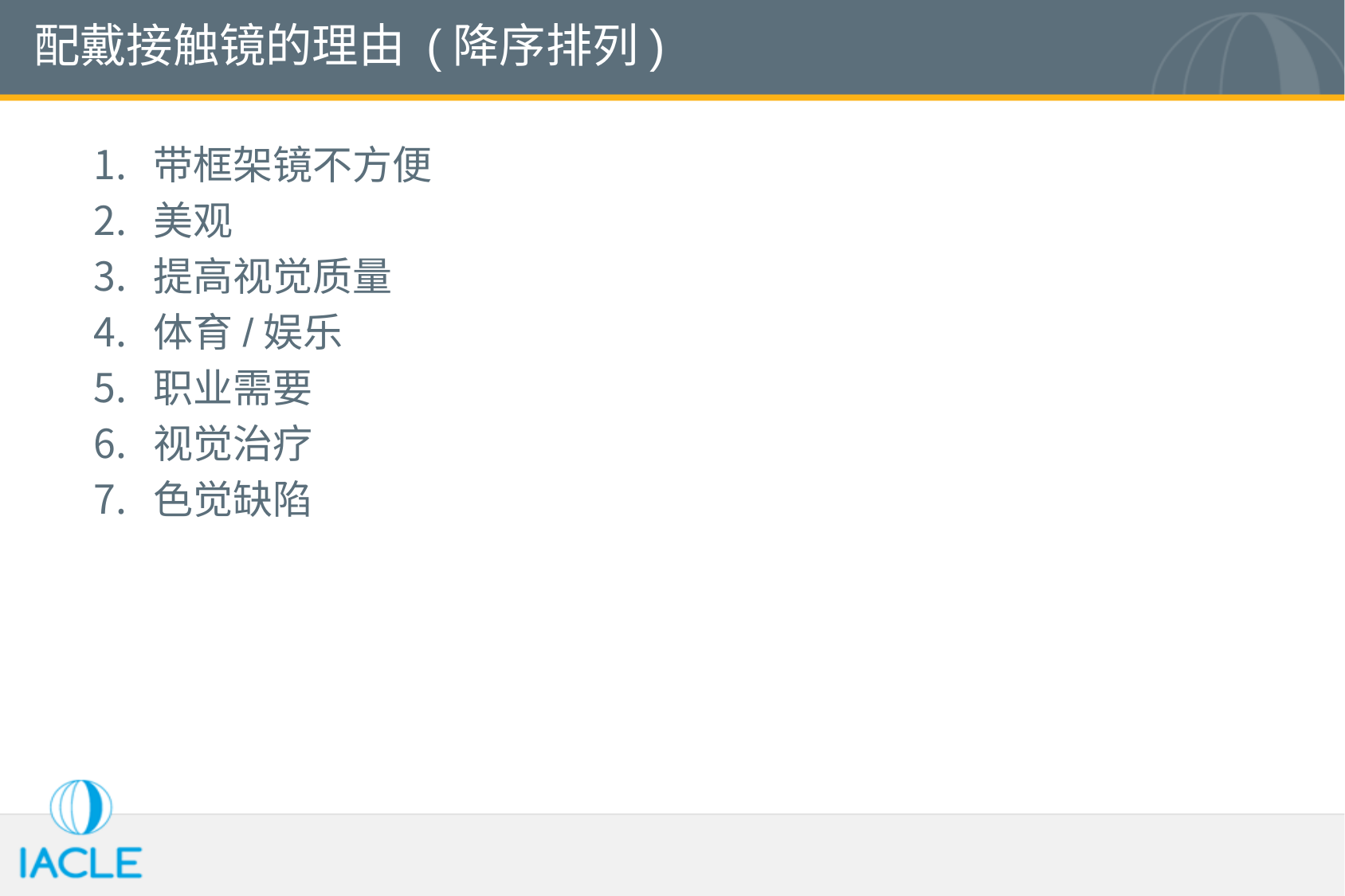

# 配戴接触镜的理由 (降序排列)
带框架镜不方便
美观
提高视觉质量
体育/娱乐
职业需要
视觉治疗
色觉缺陷